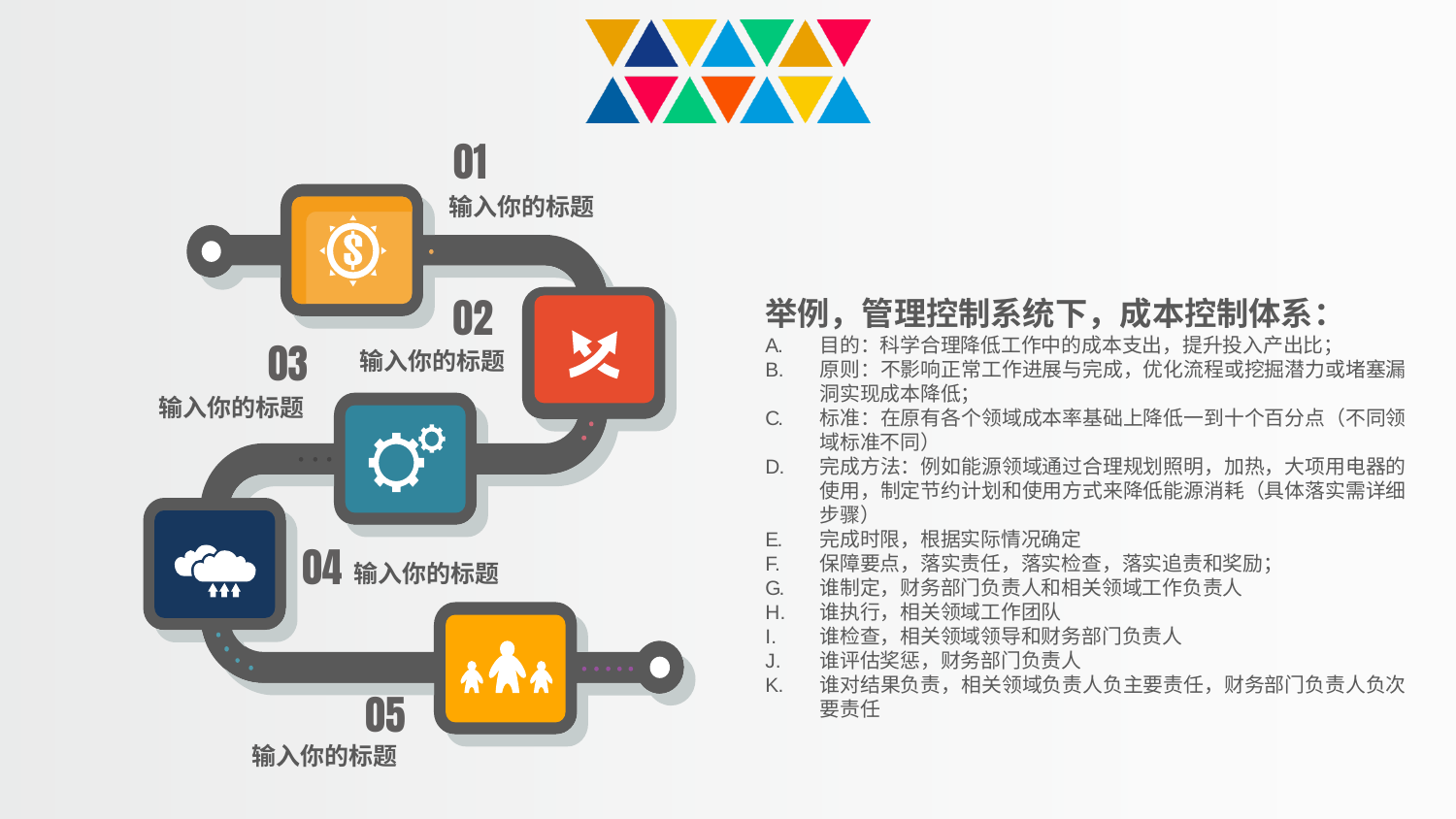

01

输入你的标题

02

03
输入你的标题
输入你的标题

04

输入你的标题

05
输入你的标题
举例，管理控制系统下，成本控制体系：
目的：科学合理降低工作中的成本支出，提升投入产出比；
原则：不影响正常工作进展与完成，优化流程或挖掘潜力或堵塞漏洞实现成本降低；
标准：在原有各个领域成本率基础上降低一到十个百分点（不同领域标准不同）
完成方法：例如能源领域通过合理规划照明，加热，大项用电器的使用，制定节约计划和使用方式来降低能源消耗（具体落实需详细步骤）
完成时限，根据实际情况确定
保障要点，落实责任，落实检查，落实追责和奖励；
谁制定，财务部门负责人和相关领域工作负责人
谁执行，相关领域工作团队
谁检查，相关领域领导和财务部门负责人
谁评估奖惩，财务部门负责人
谁对结果负责，相关领域负责人负主要责任，财务部门负责人负次要责任